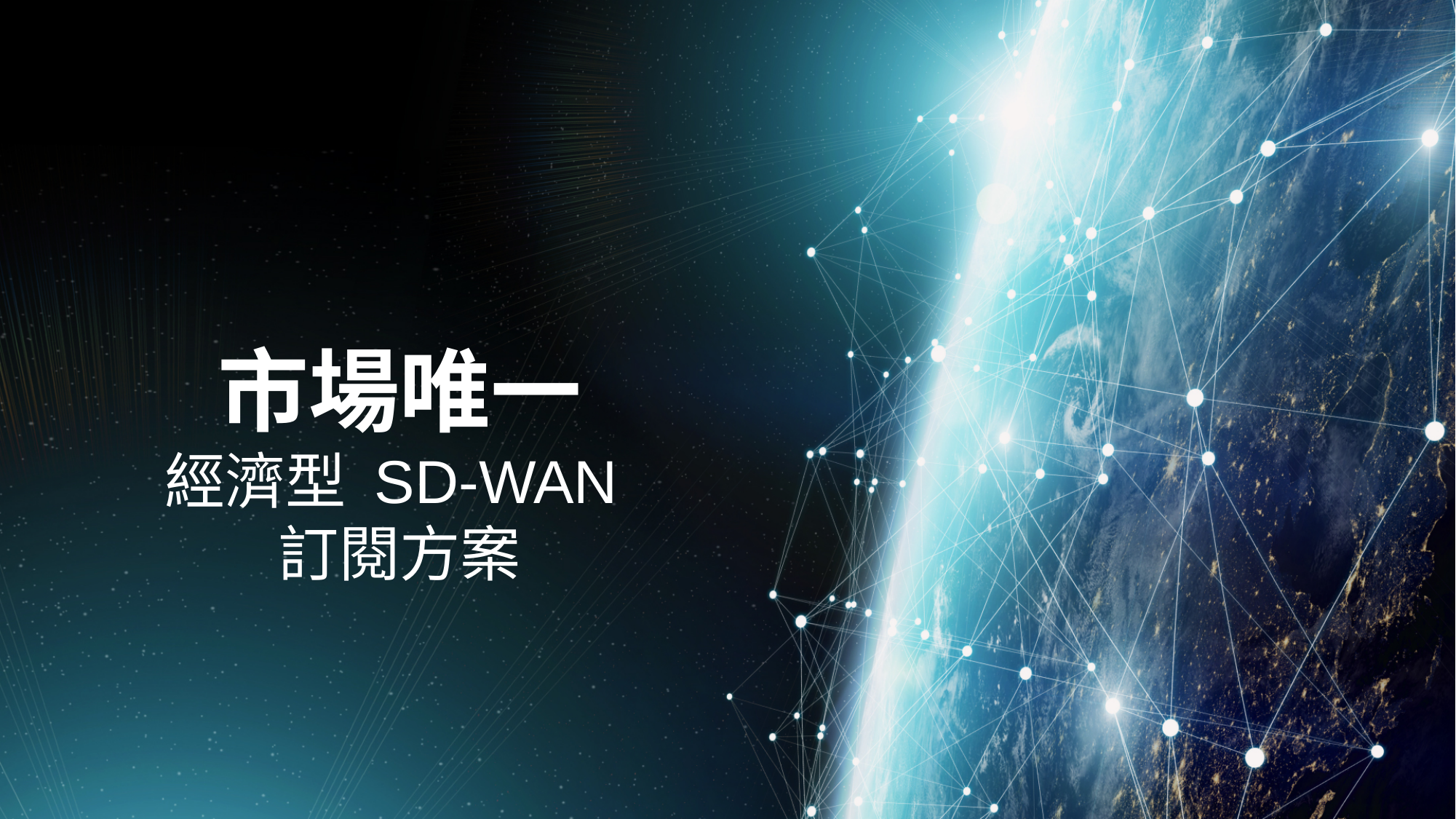

# 市場唯一 經濟型 SD-WAN 訂閱方案
市場唯一
經濟型 SD-WAN
訂閱方案